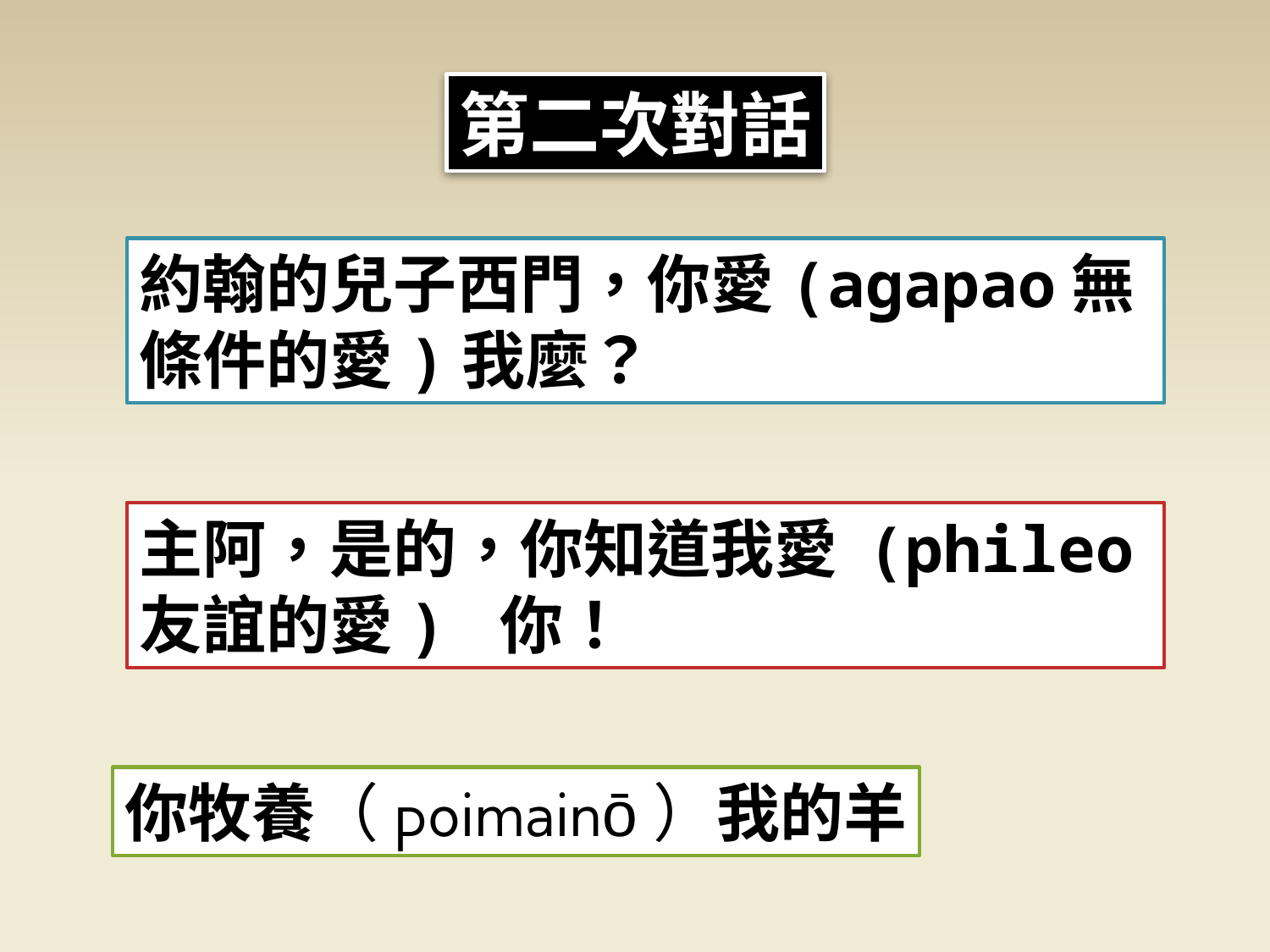

第二次對話
約翰的兒子西門，你愛(agapao無條件的愛)我麼？
主阿，是的，你知道我愛 (phileo友誼的愛) 你！
你牧養（poimainō）我的羊